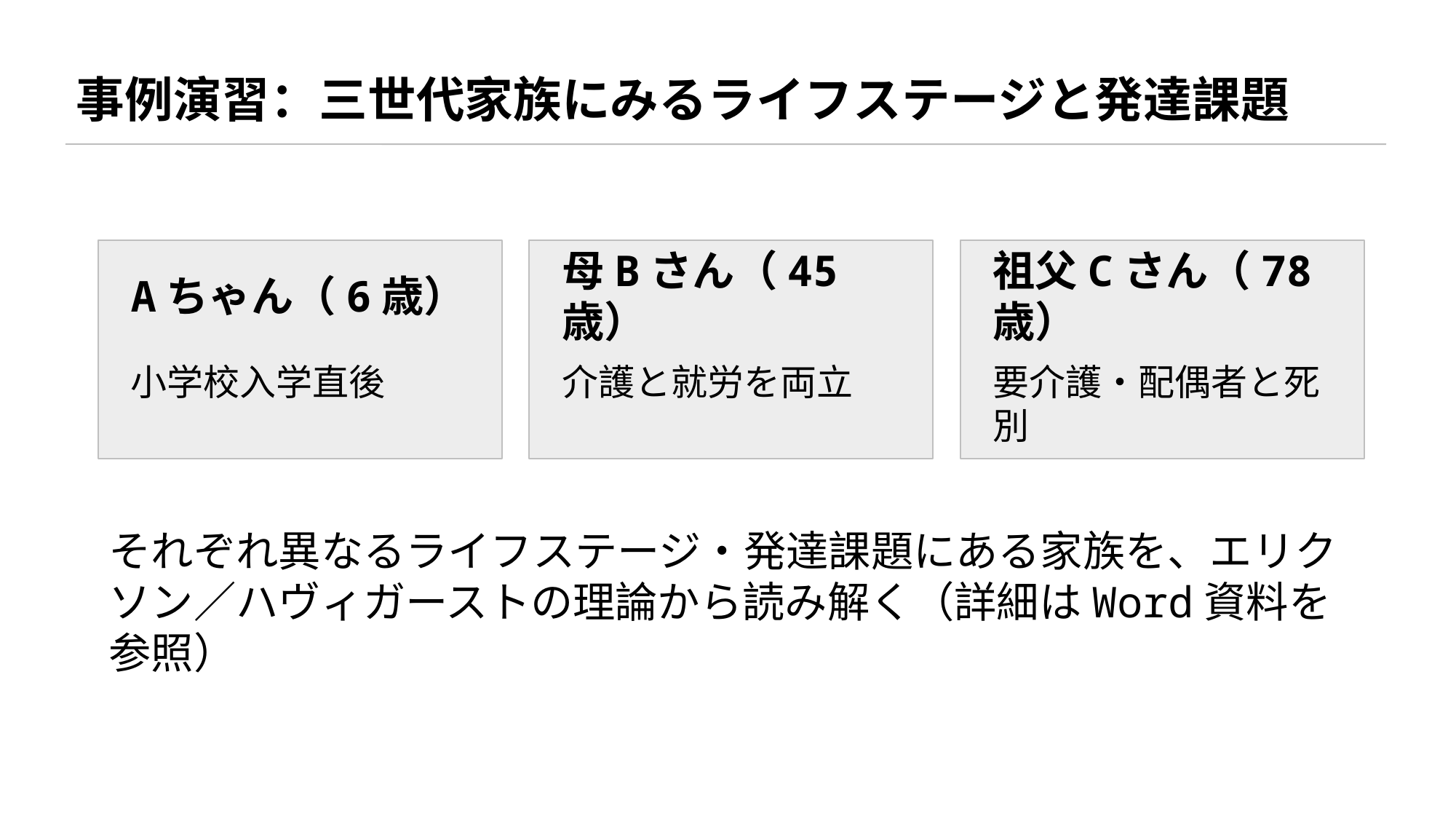

事例演習：三世代家族にみるライフステージと発達課題

Aちゃん（6歳）
母Bさん（45歳）
祖父Cさん（78歳）
小学校入学直後
介護と就労を両立
要介護・配偶者と死別
それぞれ異なるライフステージ・発達課題にある家族を、エリクソン／ハヴィガーストの理論から読み解く（詳細はWord資料を参照）